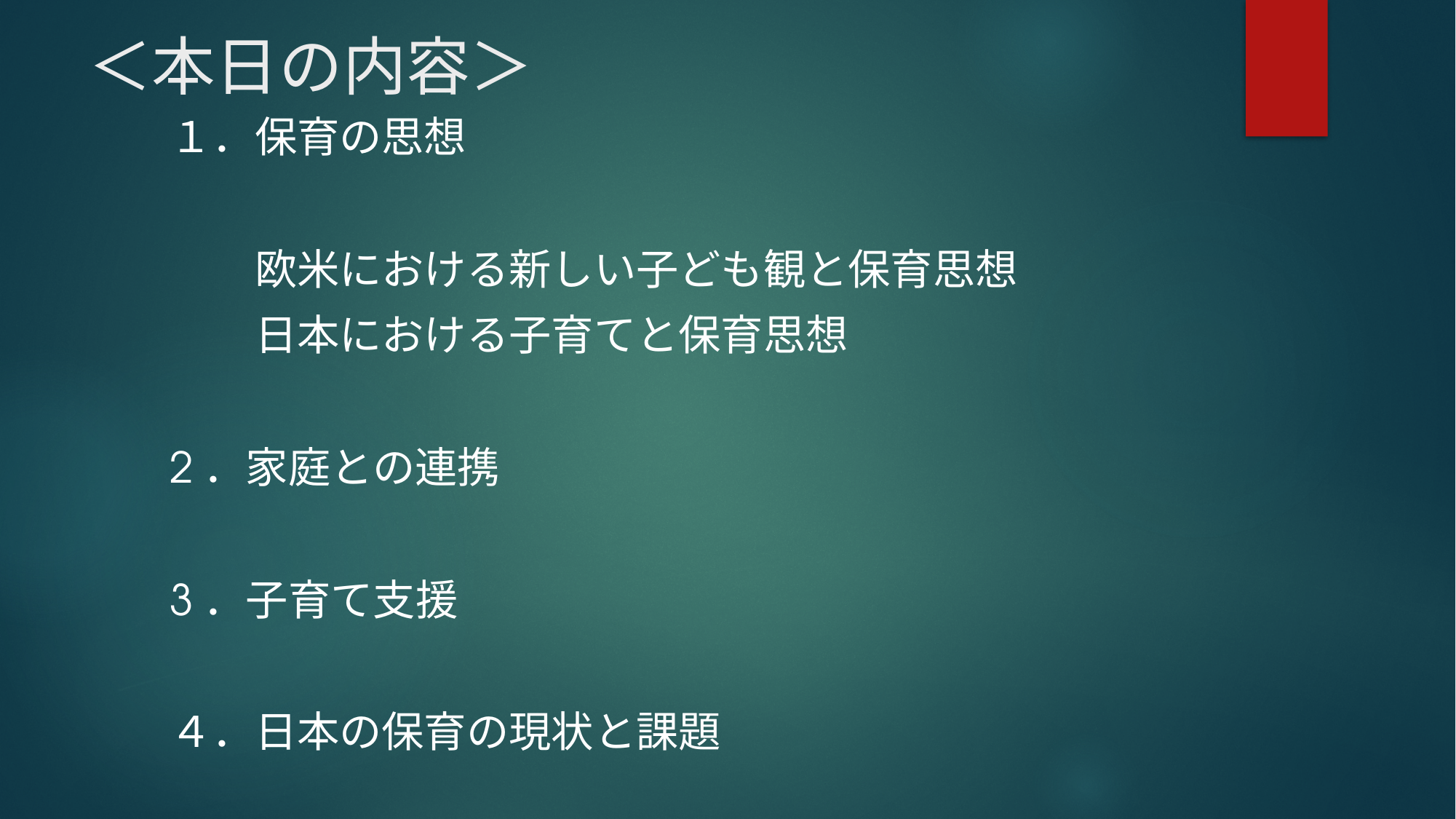

# ＜本日の内容＞
１．保育の思想

　　欧米における新しい子ども観と保育思想
　　日本における子育てと保育思想

2．家庭との連携

3．子育て支援

４．日本の保育の現状と課題